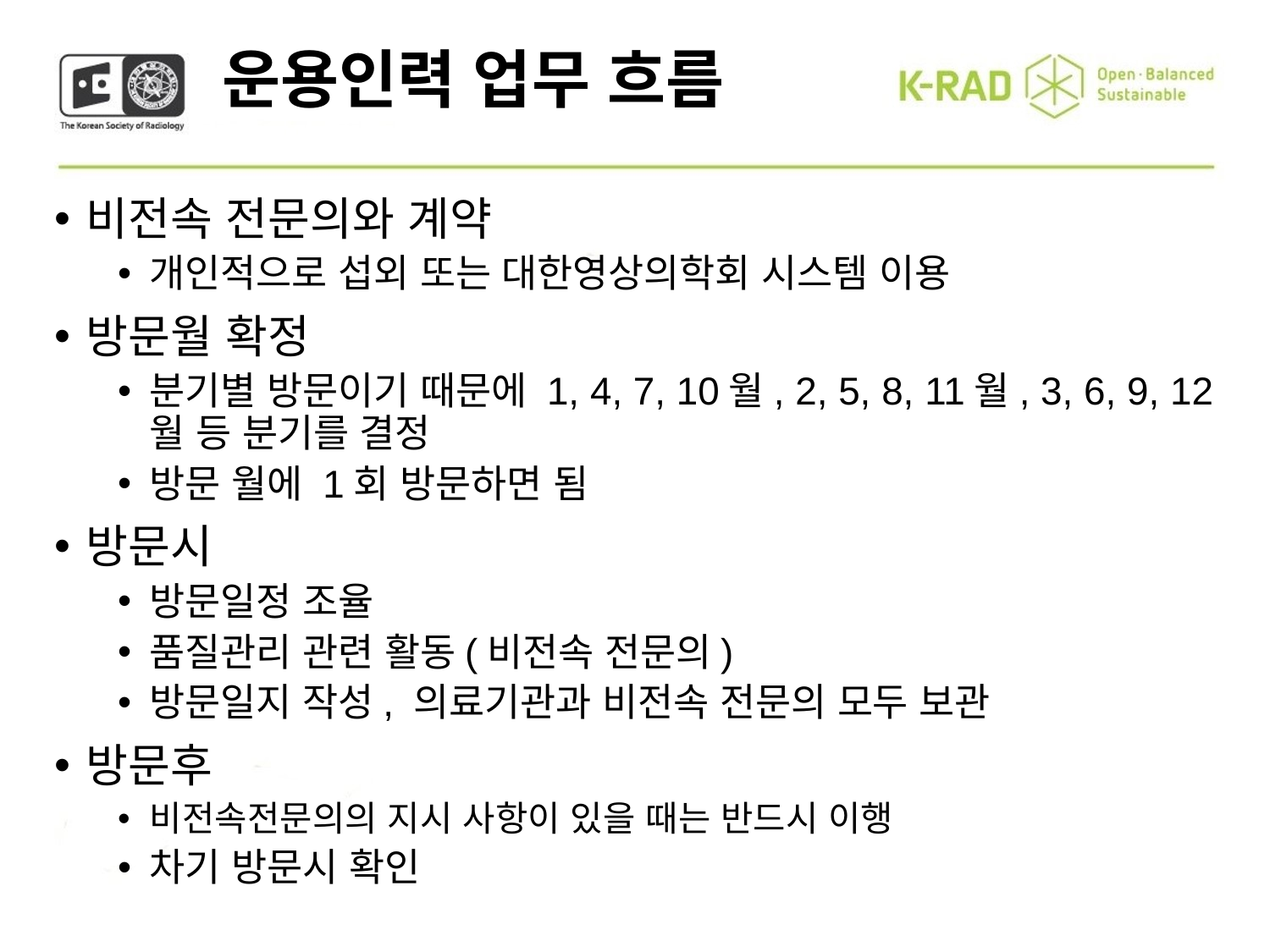

운용인력 업무 흐름
비전속 전문의와 계약
개인적으로 섭외 또는 대한영상의학회 시스템 이용
방문월 확정
분기별 방문이기 때문에 1, 4, 7, 10월, 2, 5, 8, 11월, 3, 6, 9, 12월 등 분기를 결정
방문 월에 1회 방문하면 됨
방문시
방문일정 조율
품질관리 관련 활동(비전속 전문의)
방문일지 작성, 의료기관과 비전속 전문의 모두 보관
방문후
비전속전문의의 지시 사항이 있을 때는 반드시 이행
차기 방문시 확인